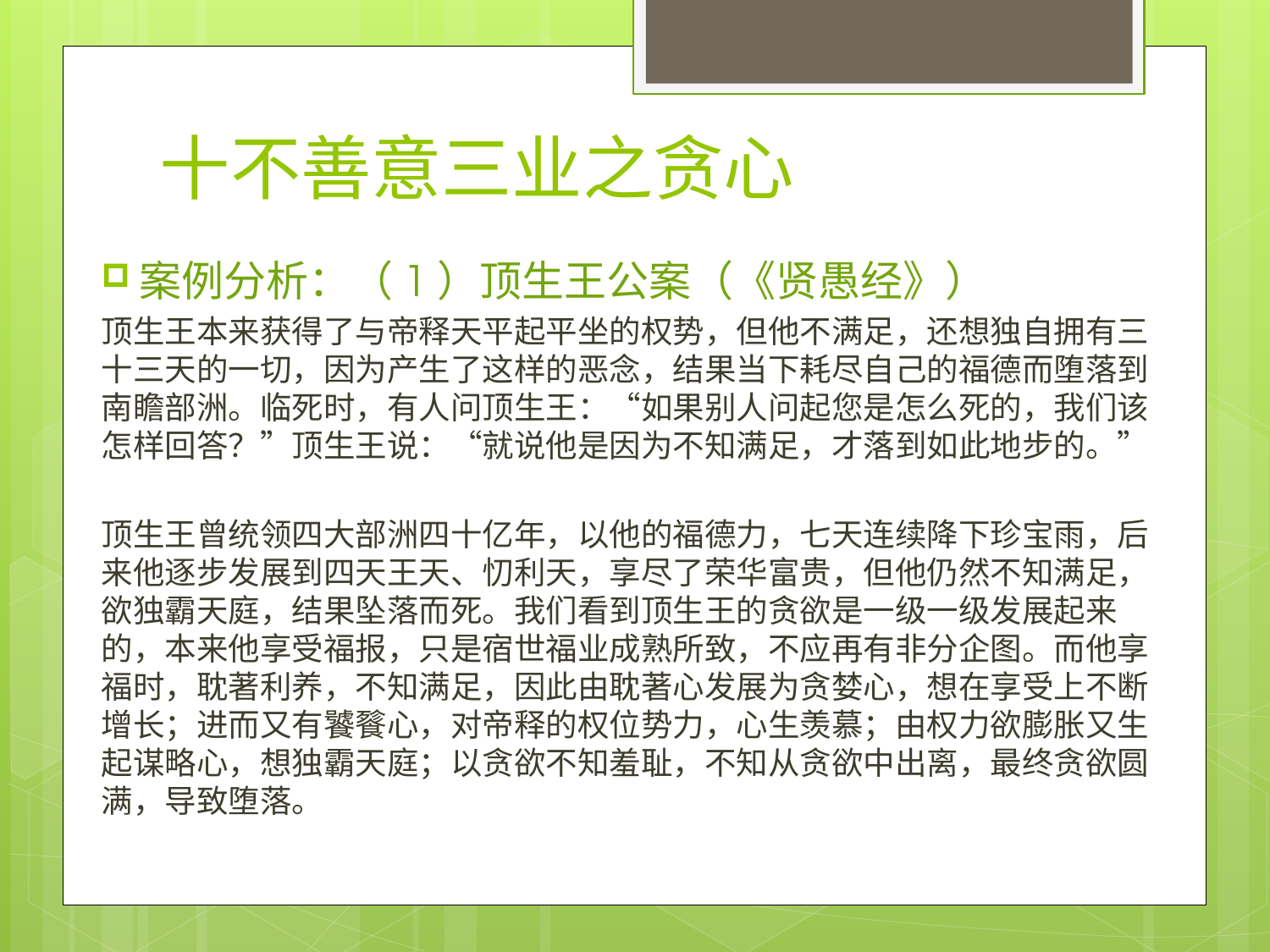

# 十不善意三业之贪心
案例分析：（1）顶生王公案（《贤愚经》）
顶生王本来获得了与帝释天平起平坐的权势，但他不满足，还想独自拥有三十三天的一切，因为产生了这样的恶念，结果当下耗尽自己的福德而堕落到南瞻部洲。临死时，有人问顶生王：“如果别人问起您是怎么死的，我们该怎样回答？”顶生王说：“就说他是因为不知满足，才落到如此地步的。”

顶生王曾统领四大部洲四十亿年，以他的福德力，七天连续降下珍宝雨，后来他逐步发展到四天王天、忉利天，享尽了荣华富贵，但他仍然不知满足，欲独霸天庭，结果坠落而死。我们看到顶生王的贪欲是一级一级发展起来的，本来他享受福报，只是宿世福业成熟所致，不应再有非分企图。而他享福时，耽著利养，不知满足，因此由耽著心发展为贪婪心，想在享受上不断增长；进而又有饕餮心，对帝释的权位势力，心生羡慕；由权力欲膨胀又生起谋略心，想独霸天庭；以贪欲不知羞耻，不知从贪欲中出离，最终贪欲圆满，导致堕落。